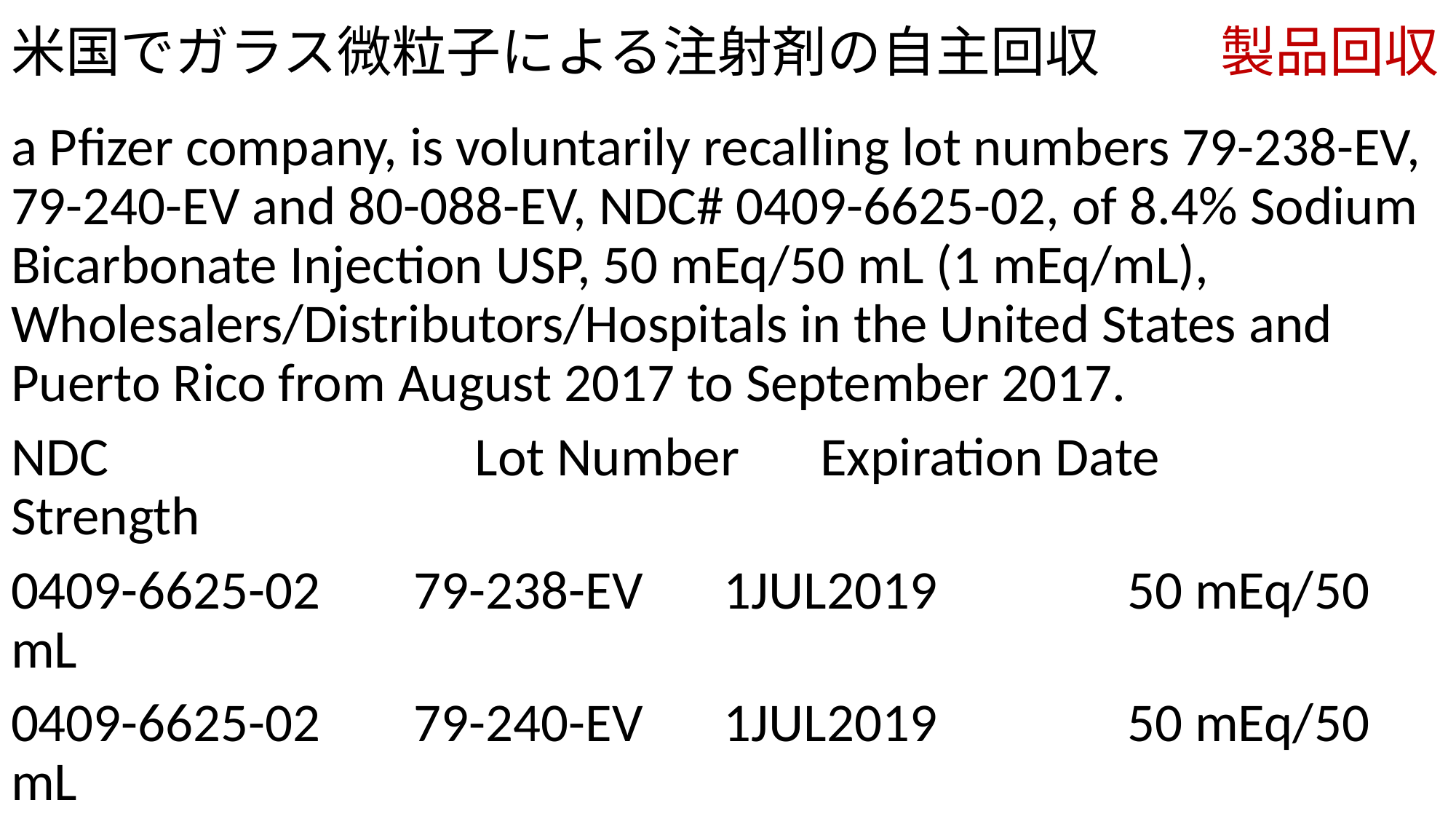

# 米国でガラス微粒子による注射剤の自主回収 　　製品回収
a Pfizer company, is voluntarily recalling lot numbers 79-238-EV, 79-240-EV and 80-088-EV, NDC# 0409-6625-02, of 8.4% Sodium Bicarbonate Injection USP, 50 mEq/50 mL (1 mEq/mL), Wholesalers/Distributors/Hospitals in the United States and Puerto Rico from August 2017 to September 2017.
NDC 　　　　　　Lot Number　Expiration Date　Strength
0409-6625-02 　79-238-EV　1JUL2019　　　50 mEq/50 mL
0409-6625-02 　79-240-EV　1JUL2019　　　50 mEq/50 mL
0409-6625-02 　80-088-EV　1AUG2019　　　50 mEq/50 mL
Configuration/Count 　Case Pack 4 x 25, 50mL